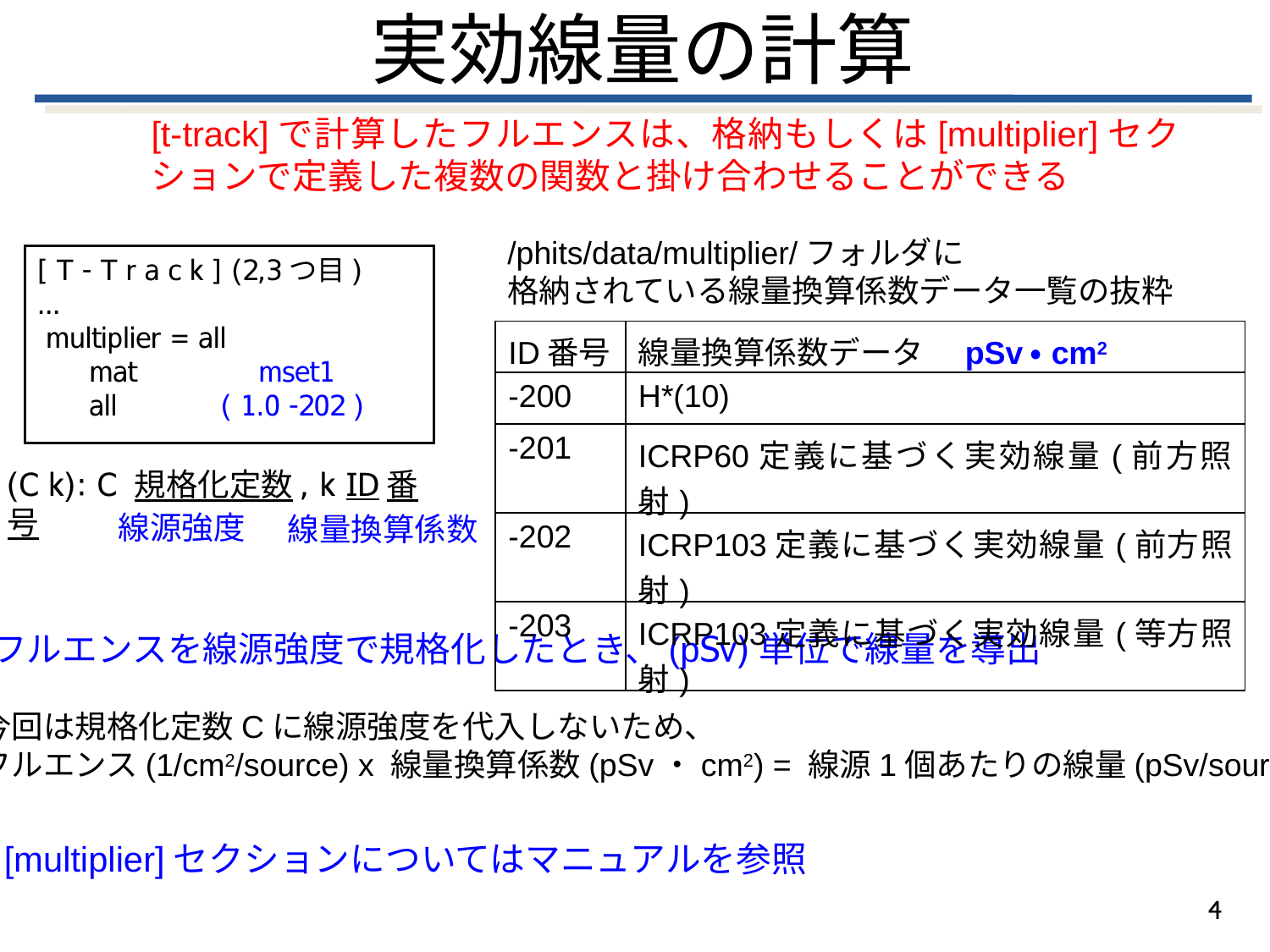

# 実効線量の計算

[t-track]で計算したフルエンスは、格納もしくは[multiplier]セクションで定義した複数の関数と掛け合わせることができる
/phits/data/multiplier/フォルダに
格納されている線量換算係数データ一覧の抜粋
[ T - T r a c k ] (2,3つ目)
…
 multiplier = all
      mat              mset1
      all            ( 1.0 -202 )
| ID番号 | 線量換算係数データ　pSv・cm2 |
| --- | --- |
| -200 | H\*(10) |
| -201 | ICRP60定義に基づく実効線量(前方照射) |
| -202 | ICRP103定義に基づく実効線量(前方照射) |
| -203 | ICRP103定義に基づく実効線量(等方照射) |
(C k): C 規格化定数, k ID番号
線源強度
線量換算係数
フルエンスを線源強度で規格化したとき、(pSv)単位で線量を導出
今回は規格化定数Cに線源強度を代入しないため、
フルエンス(1/cm2/source) x 線量換算係数(pSv・cm2) = 線源1個あたりの線量(pSv/source)
[multiplier]セクションについてはマニュアルを参照
4